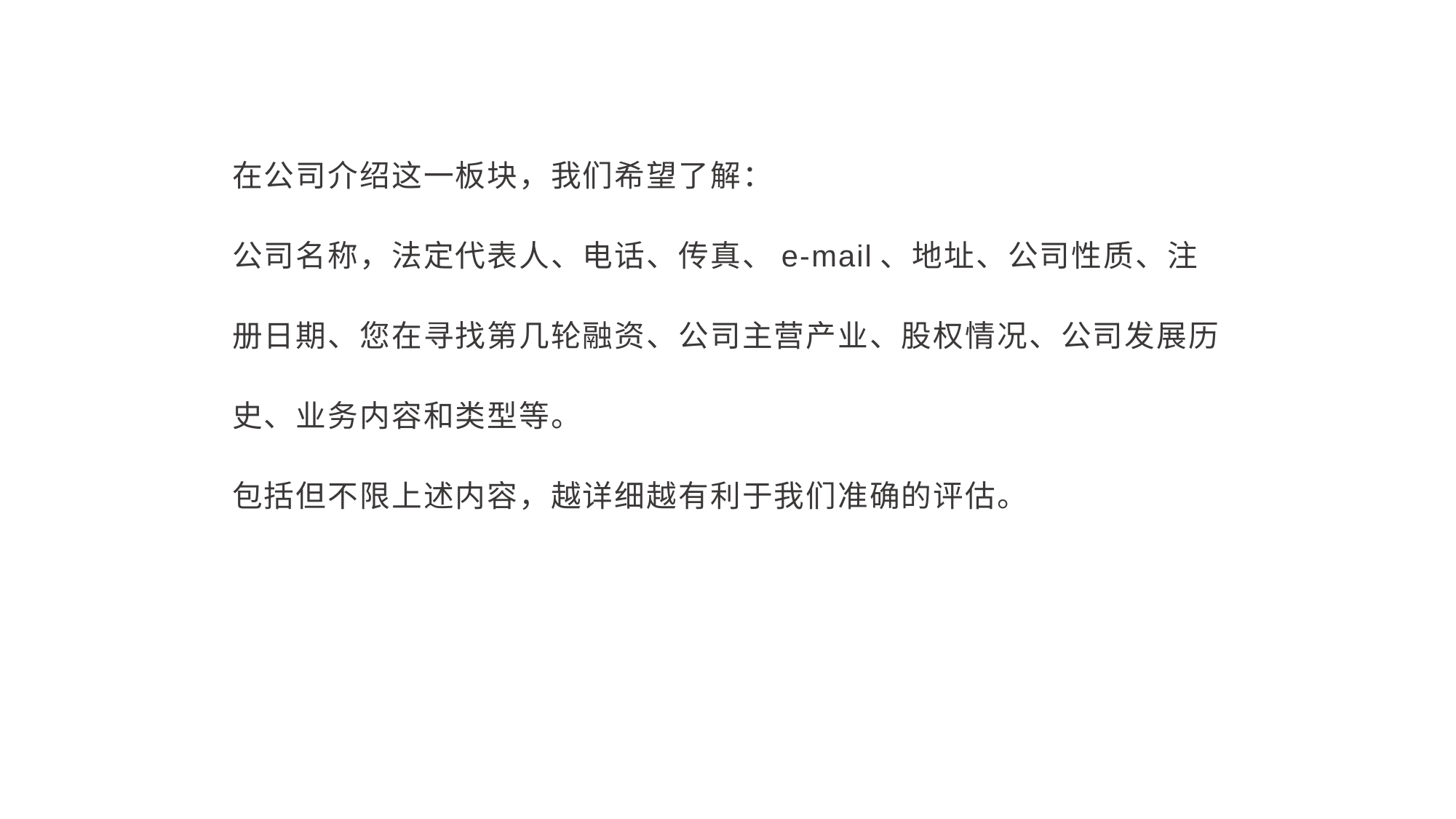

在公司介绍这一板块，我们希望了解：
公司名称，法定代表人、电话、传真、e-mail、地址、公司性质、注册日期、您在寻找第几轮融资、公司主营产业、股权情况、公司发展历史、业务内容和类型等。
包括但不限上述内容，越详细越有利于我们准确的评估。